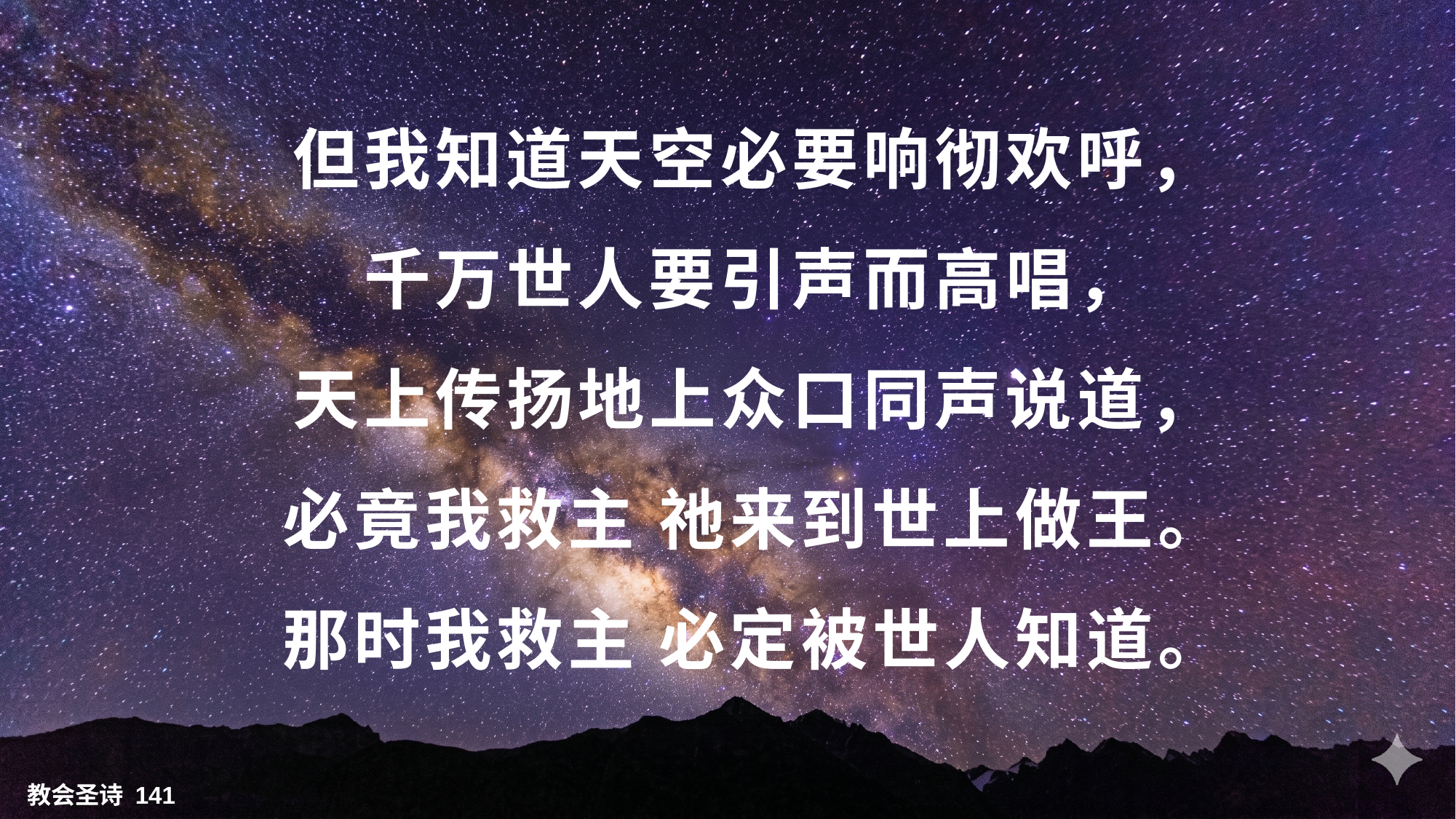

但我知道天空必要响彻欢呼，
千万世人要引声而高唱，
天上传扬地上众口同声说道，
必竟我救主 祂来到世上做王。
那时我救主 必定被世人知道。

教会圣诗 141